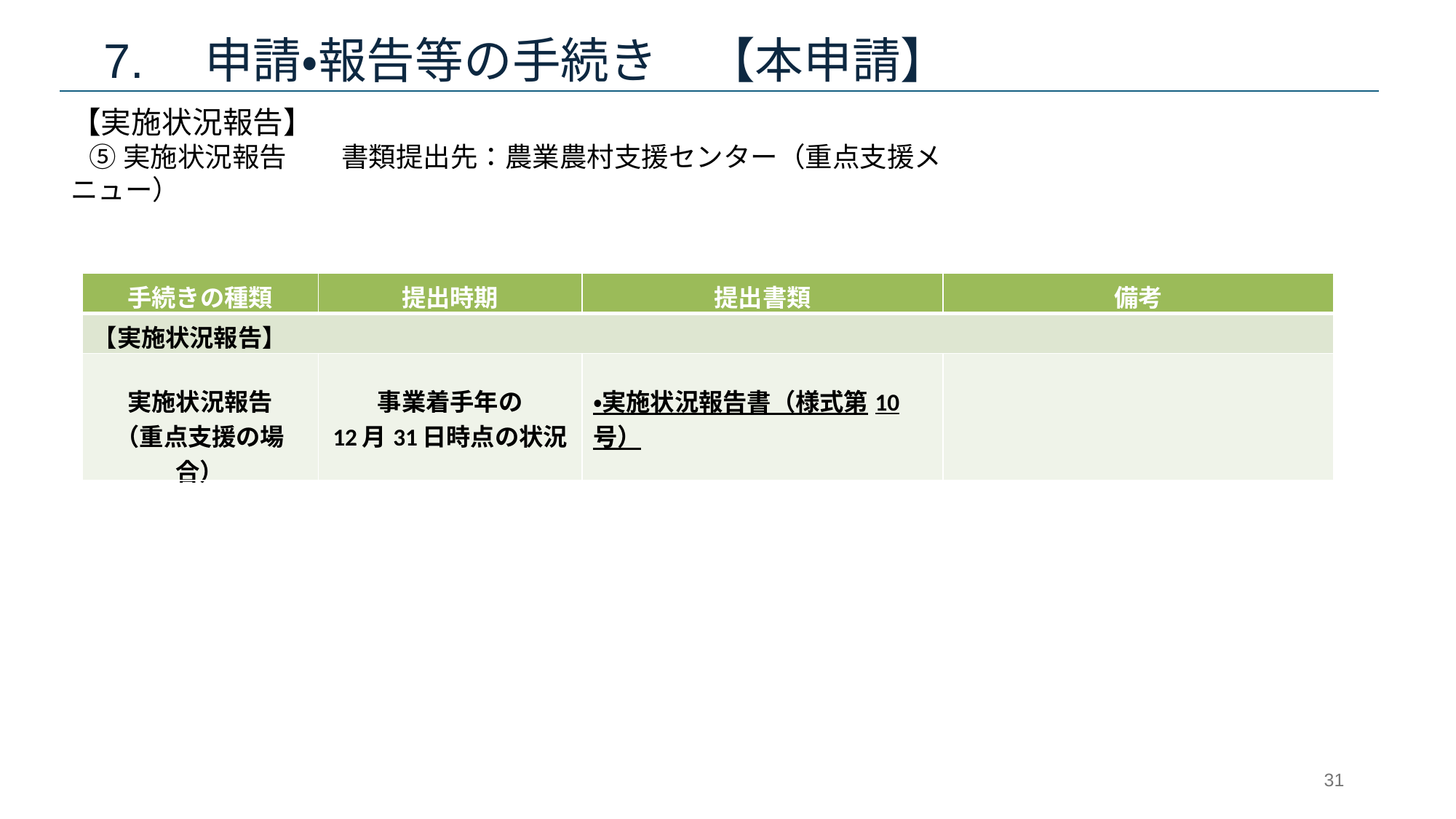

# 7.　申請・報告等の手続き　【本申請】

【実施状況報告】
   ⑤実施状況報告　　書類提出先：農業農村支援センター（重点支援メニュー）
| 手続きの種類 | 提出時期 | 提出書類 | 備考 |
| --- | --- | --- | --- |
| 【実施状況報告】 |  |  |  |
| 実施状況報告 （重点支援の場合） | 事業着手年の 12月31日時点の状況 | ・実施状況報告書（様式第10号） |  |
31